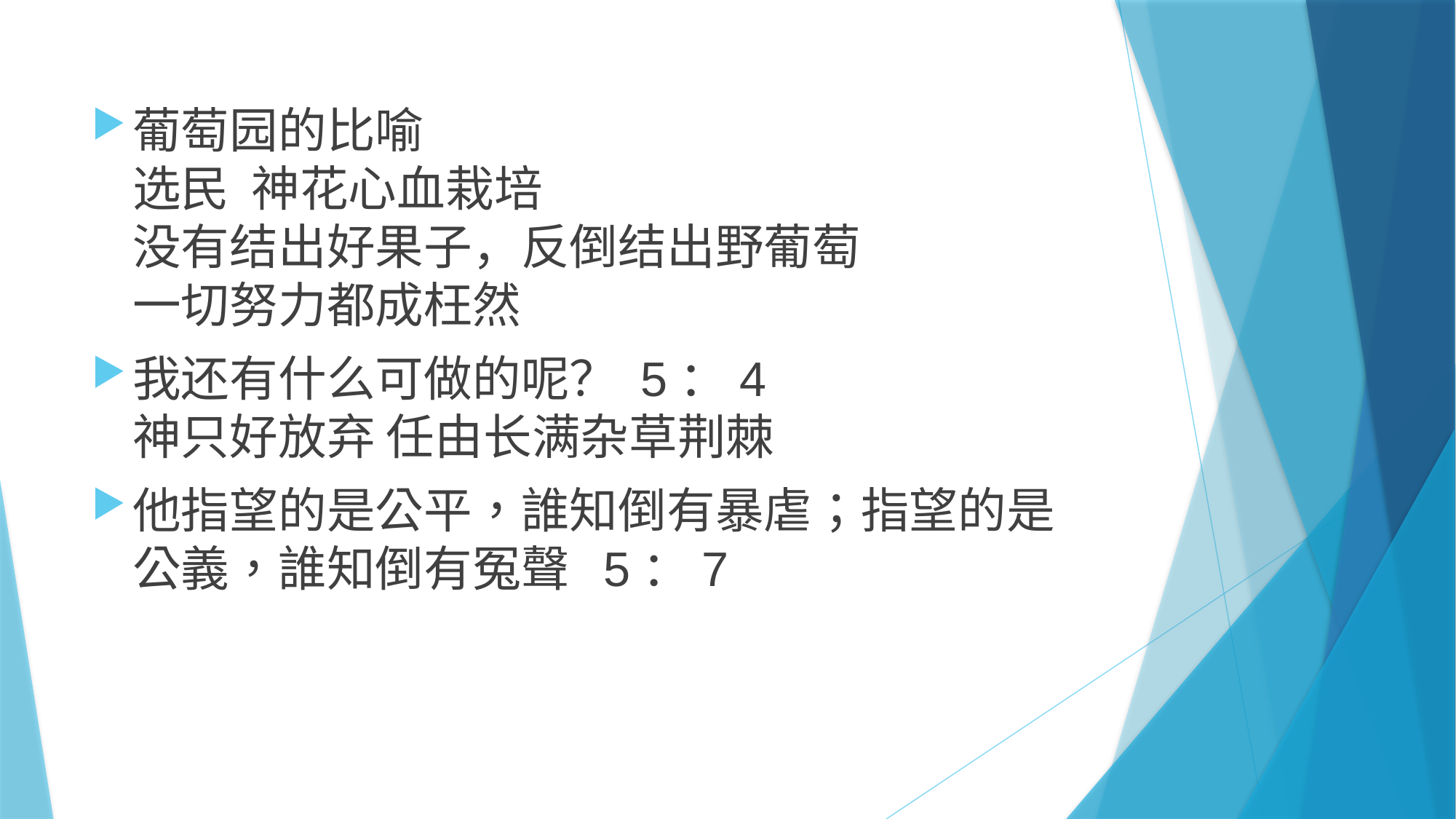

葡萄园的比喻
选民  神花心血栽培
没有结出好果子，反倒结出野葡萄
一切努力都成枉然
我还有什么可做的呢？ 5：4
神只好放弃 任由长满杂草荆棘
他指望的是公平，誰知倒有暴虐；指望的是公義，誰知倒有冤聲  5：7